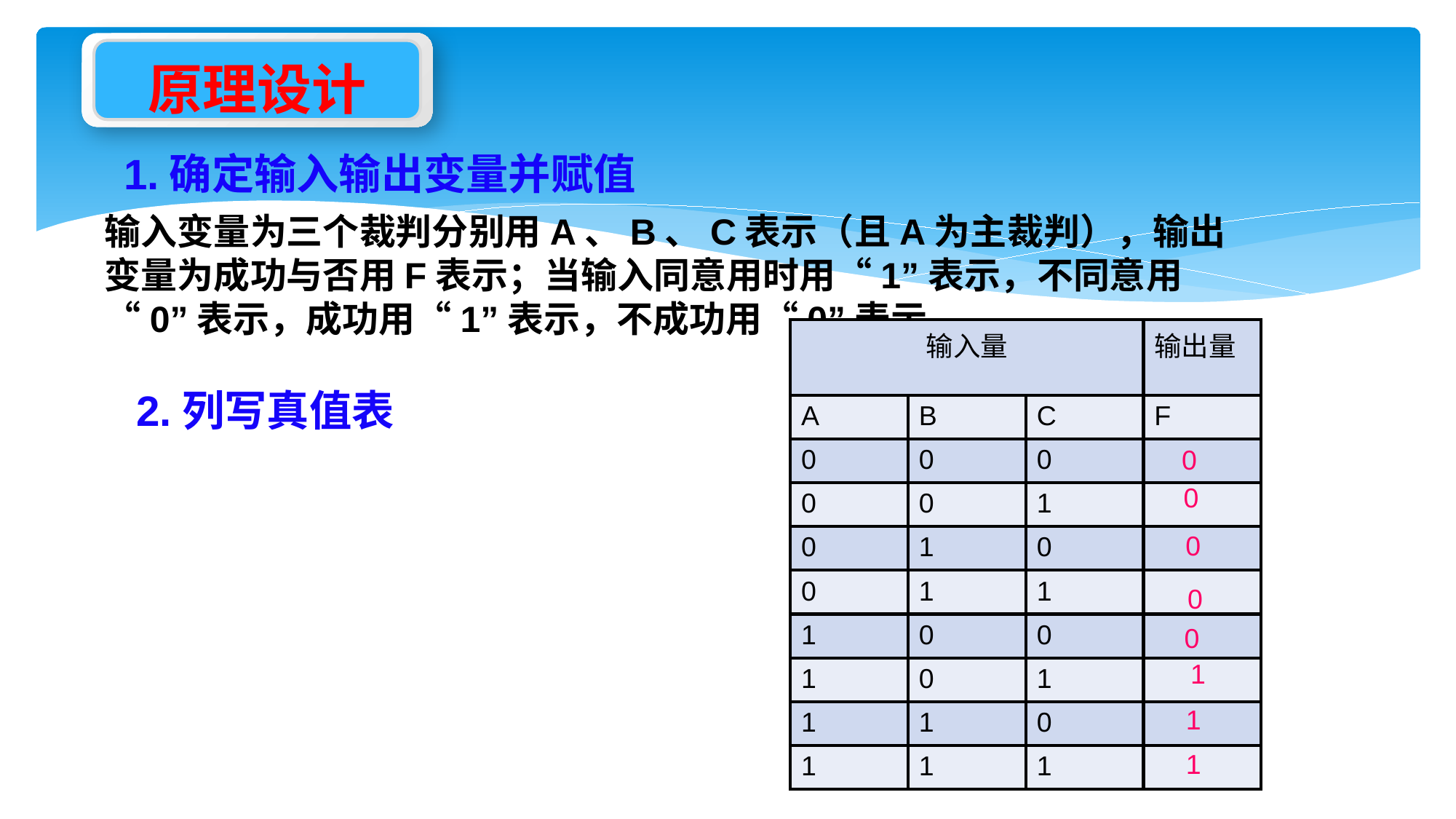

原理设计
1.确定输入输出变量并赋值
输入变量为三个裁判分别用A、B、C表示（且A为主裁判），输出变量为成功与否用F表示；当输入同意用时用“1”表示，不同意用“0”表示，成功用“1”表示，不成功用“0”表示。

| 输入量 |  |  | 输出量 |
| --- | --- | --- | --- |
| A | B | C | F |
| 0 | 0 | 0 |  |
| 0 | 0 | 1 |  |
| 0 | 1 | 0 |  |
| 0 | 1 | 1 |  |
| 1 | 0 | 0 |  |
| 1 | 0 | 1 |  |
| 1 | 1 | 0 |  |
| 1 | 1 | 1 |  |
2.列写真值表
0
0
0
0
0
1
1
1